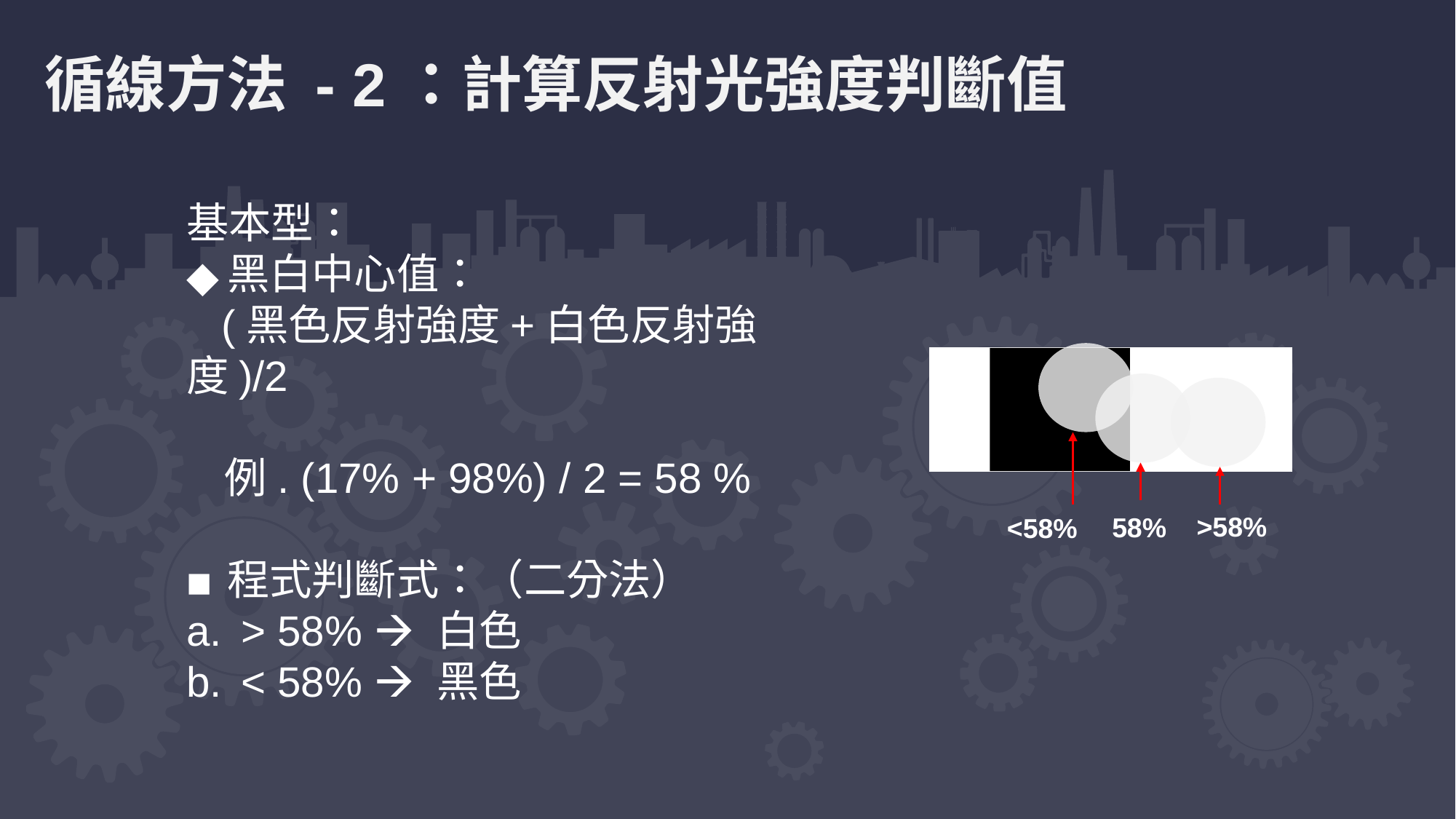

循線方法 - 2：計算反射光強度判斷值
基本型：
黑白中心值：
   (黑色反射強度+白色反射強度)/2

   例. (17% + 98%) / 2 = 58 %

程式判斷式：（二分法）
> 58% 🡪 白色
< 58% 🡪 黑色

>58%
58%
<58%